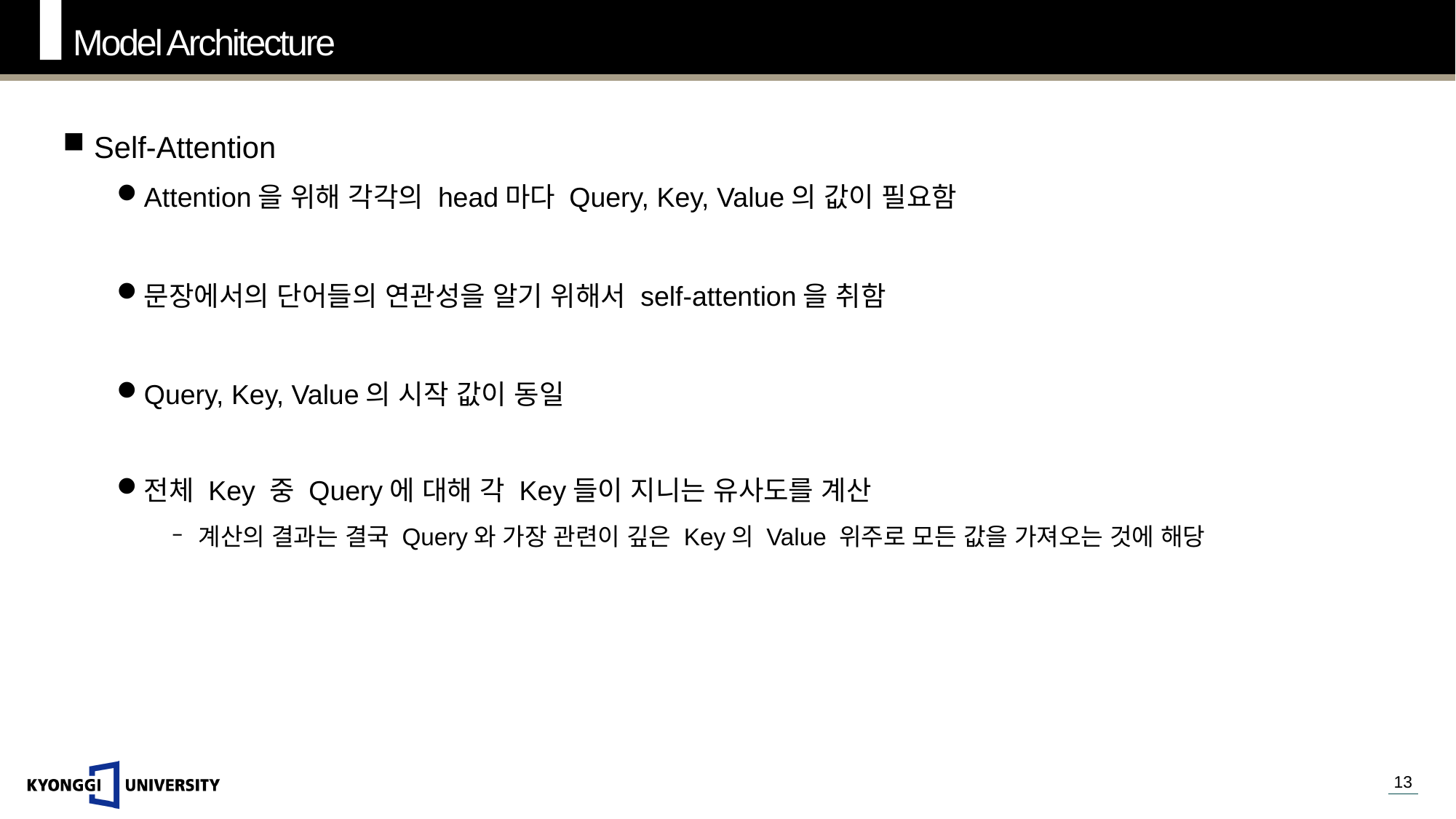

Model Architecture
Self-Attention
Attention을 위해 각각의 head마다 Query, Key, Value의 값이 필요함

문장에서의 단어들의 연관성을 알기 위해서 self-attention을 취함

Query, Key, Value의 시작 값이 동일

전체 Key 중 Query에 대해 각 Key들이 지니는 유사도를 계산
계산의 결과는 결국 Query와 가장 관련이 깊은 Key의 Value 위주로 모든 값을 가져오는 것에 해당